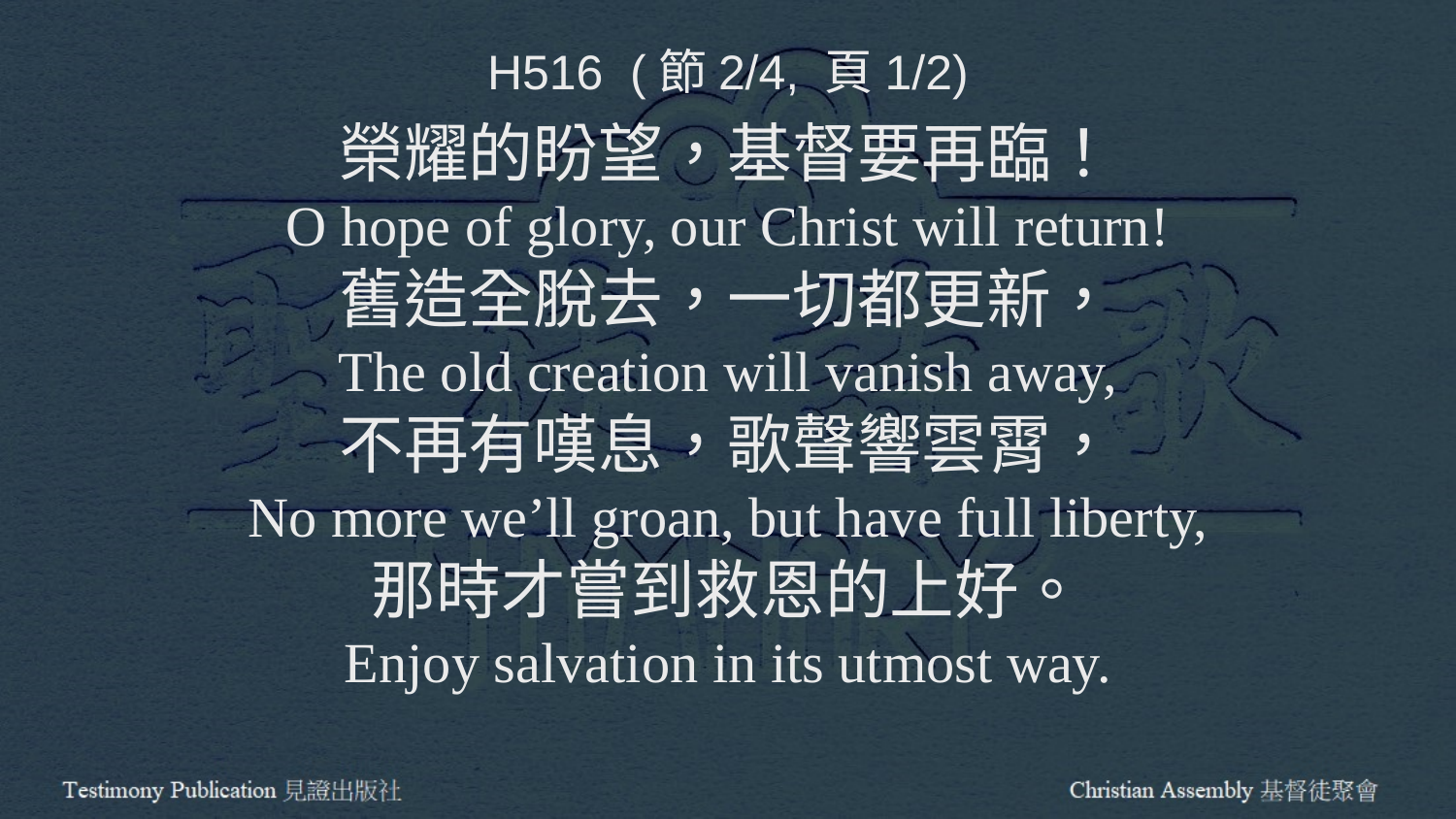

H516  (節2/4, 頁1/2)
榮耀的盼望，基督要再臨！
O hope of glory, our Christ will return!
舊造全脫去，一切都更新，
The old creation will vanish away,
不再有嘆息，歌聲響雲霄，
No more we’ll groan, but have full liberty,
那時才嘗到救恩的上好。
Enjoy salvation in its utmost way.